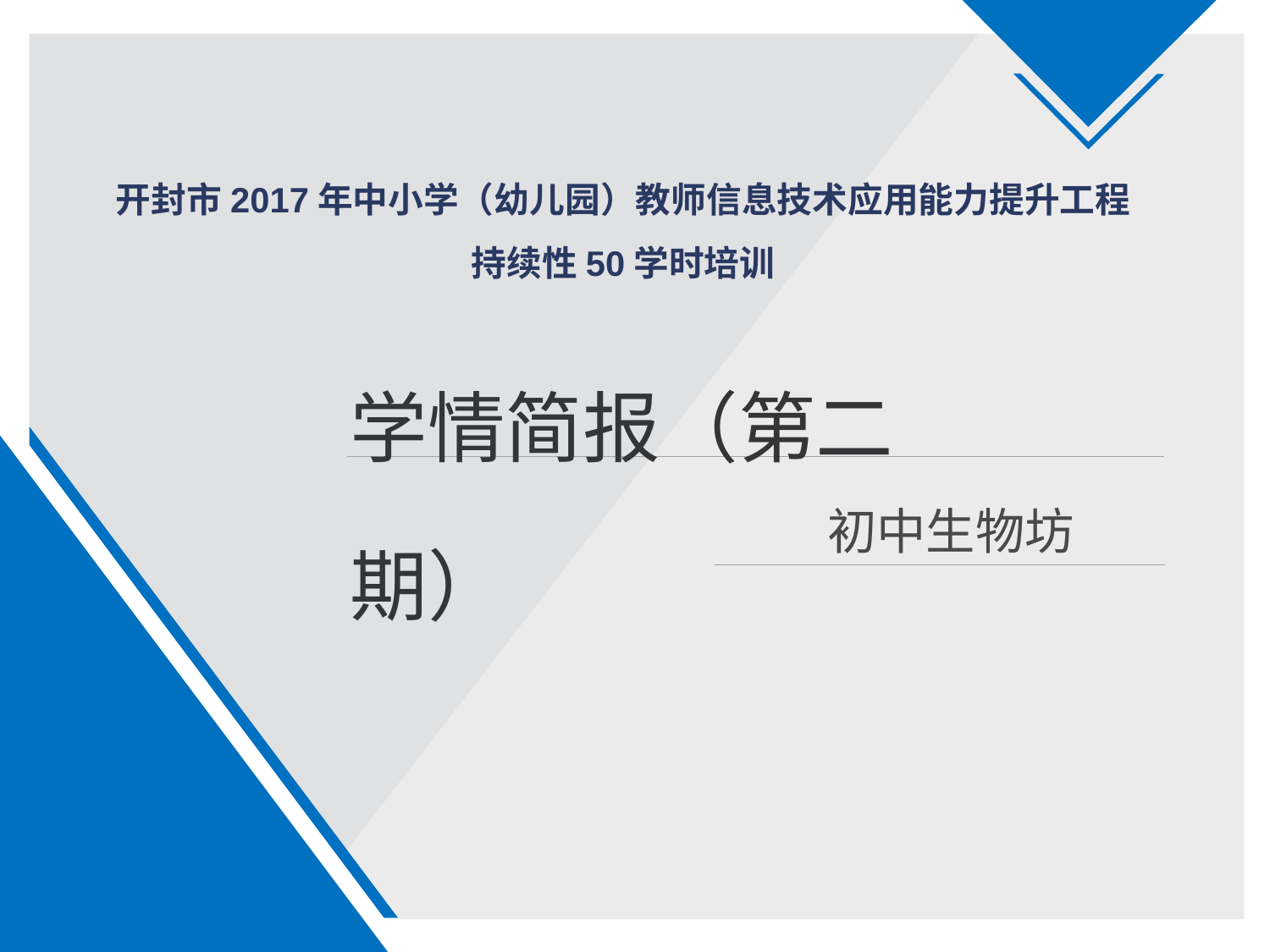

开封市2017年中小学（幼儿园）教师信息技术应用能力提升工程
持续性50学时培训

学情简报（第二期）
初中生物坊